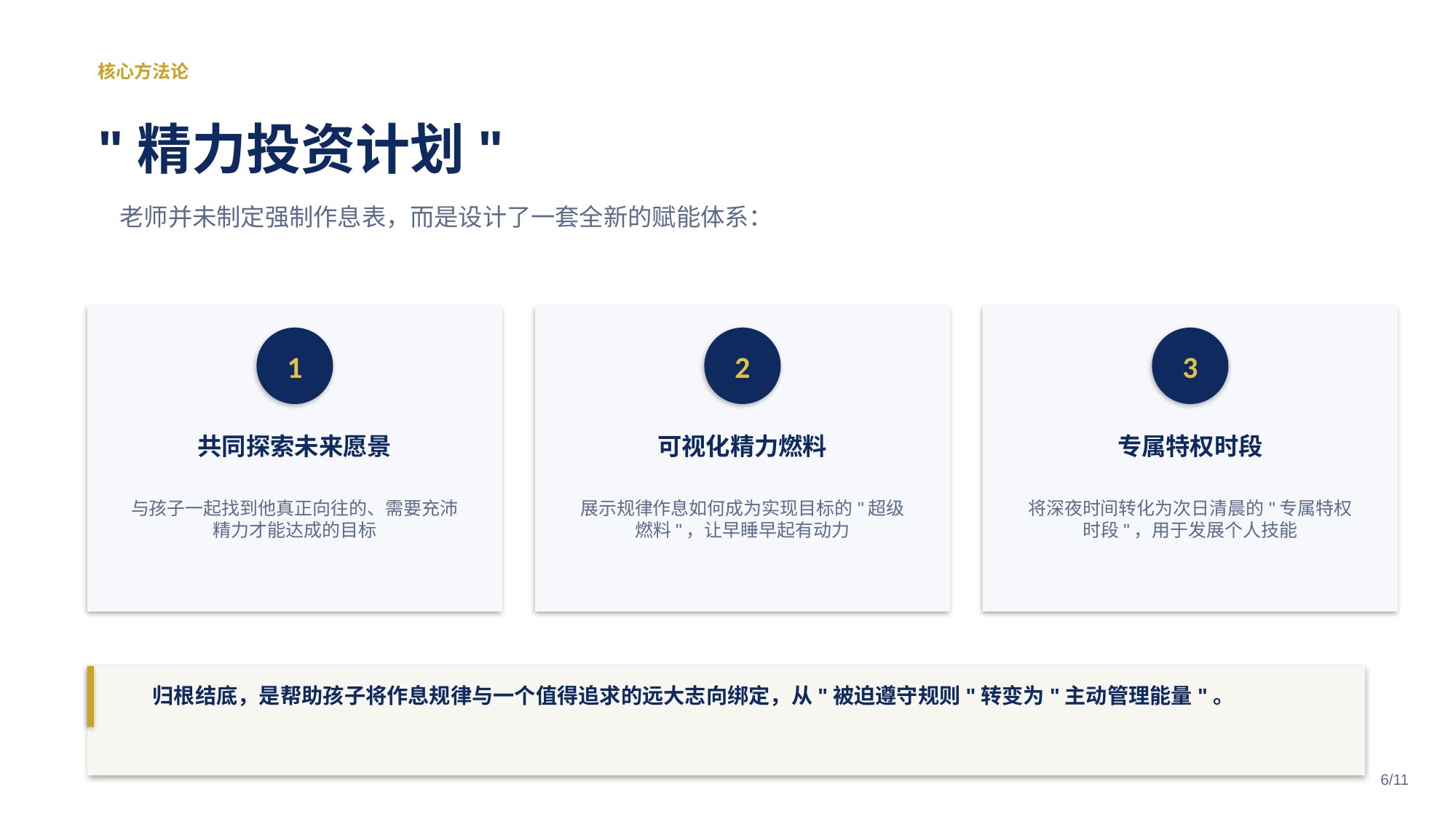

核心方法论
"精力投资计划"
老师并未制定强制作息表，而是设计了一套全新的赋能体系：

1
2
3
共同探索未来愿景
可视化精力燃料
专属特权时段
与孩子一起找到他真正向往的、需要充沛精力才能达成的目标
展示规律作息如何成为实现目标的"超级燃料"，让早睡早起有动力
将深夜时间转化为次日清晨的"专属特权时段"，用于发展个人技能

归根结底，是帮助孩子将作息规律与一个值得追求的远大志向绑定，从"被迫遵守规则"转变为"主动管理能量"。
6/11